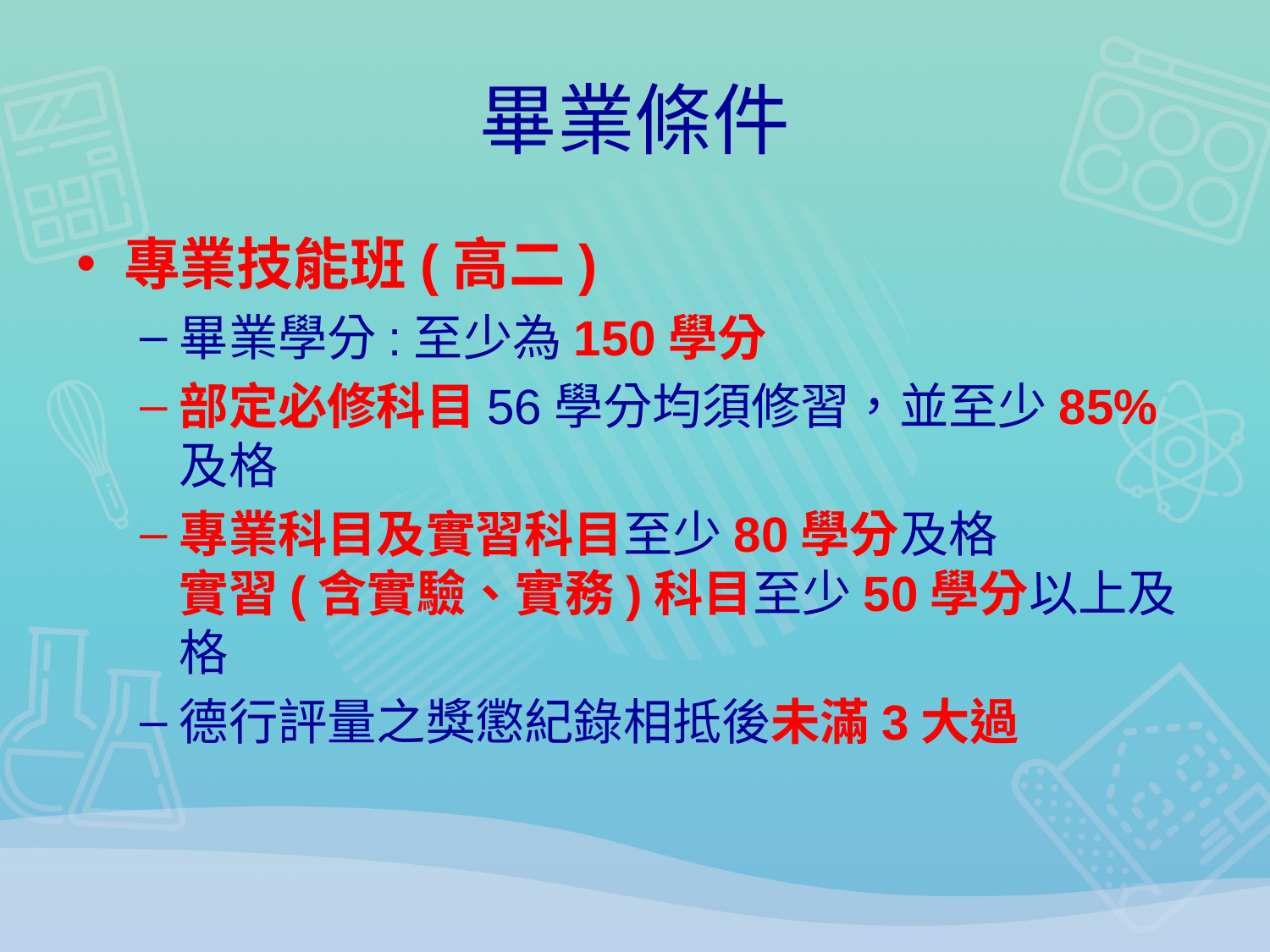

# 畢業條件
專業技能班(高二)
畢業學分:至少為150學分
部定必修科目56學分均須修習，並至少85%及格
專業科目及實習科目至少80學分及格
實習(含實驗、實務)科目至少50學分以上及格
德行評量之獎懲紀錄相抵後未滿3大過